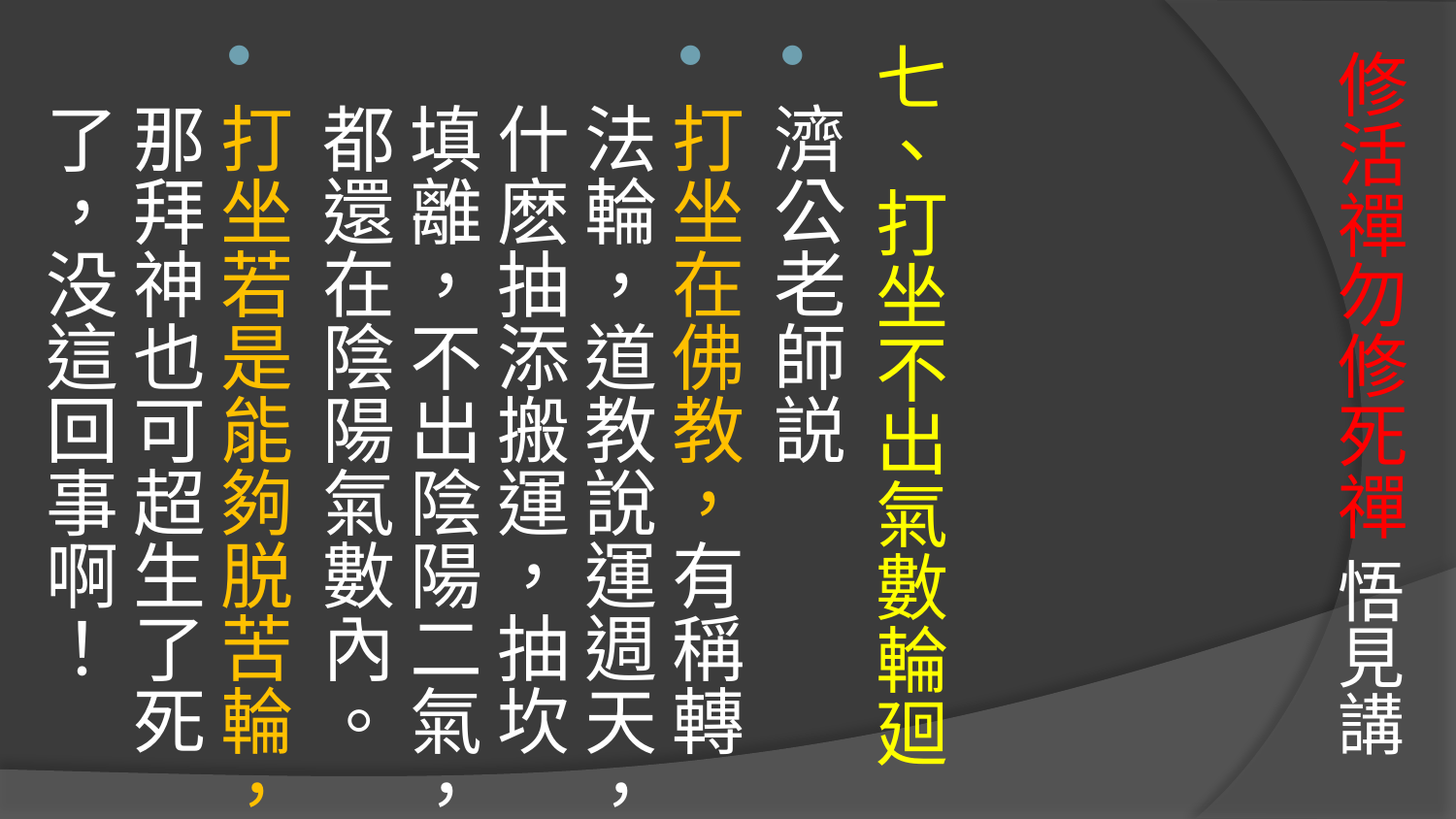

# 修活禪勿修死禪 悟見講
七、打坐不出氣數輪廻
濟公老師説
打坐在佛教，有稱轉法輪，道教說運週天，什麽抽添搬運，抽坎填離，不出陰陽二氣，都還在陰陽氣數內。
打坐若是能夠脱苦輪，那拜神也可超生了死了，没這回事啊！